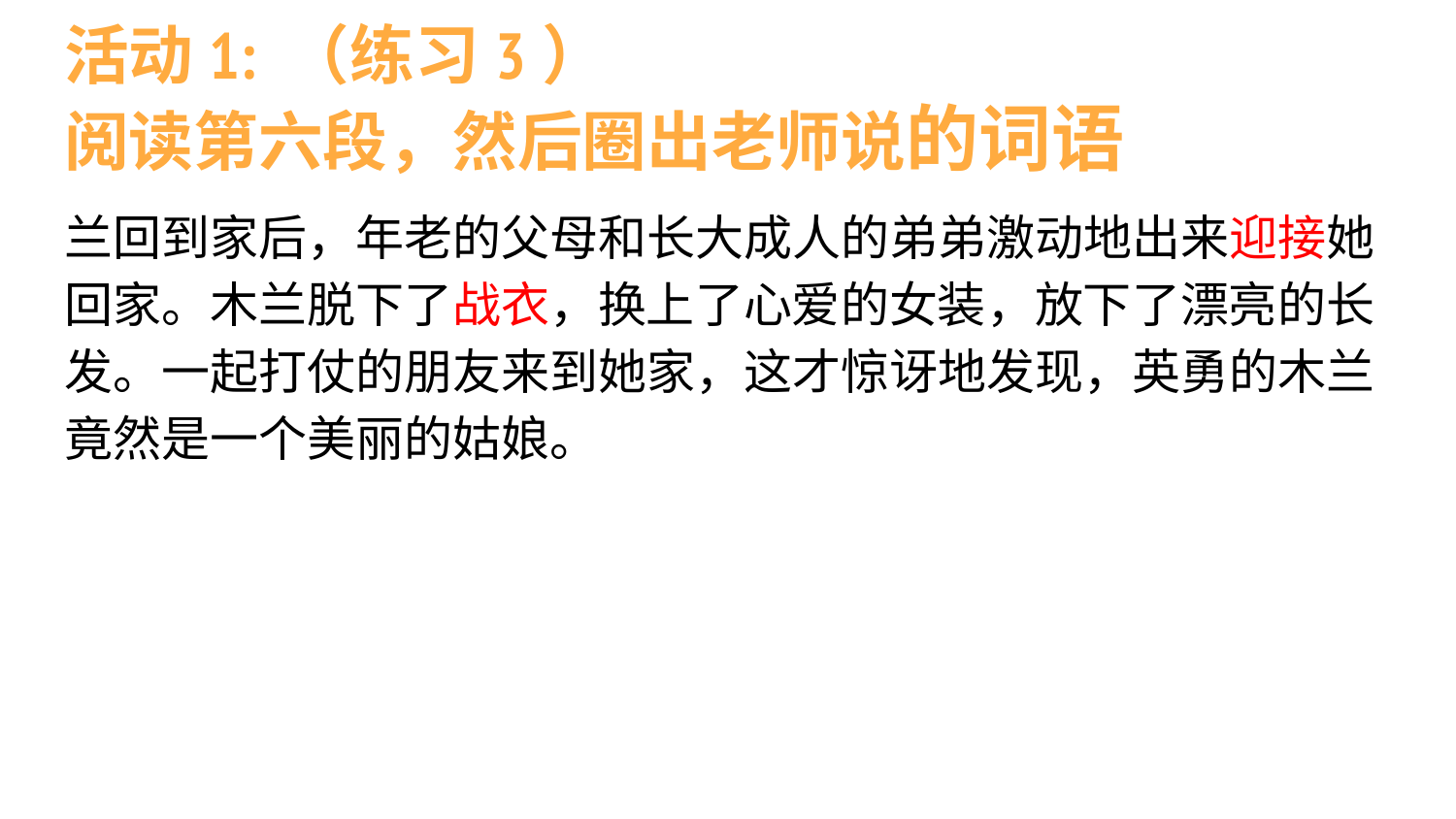

# 活动1: （练习3） 阅读第六段，然后圈出老师说的词语
兰回到家后，年老的父母和长大成人的弟弟激动地出来迎接她回家。木兰脱下了战衣，换上了心爱的女装，放下了漂亮的长发。一起打仗的朋友来到她家，这才惊讶地发现，英勇的木兰竟然是一个美丽的姑娘。